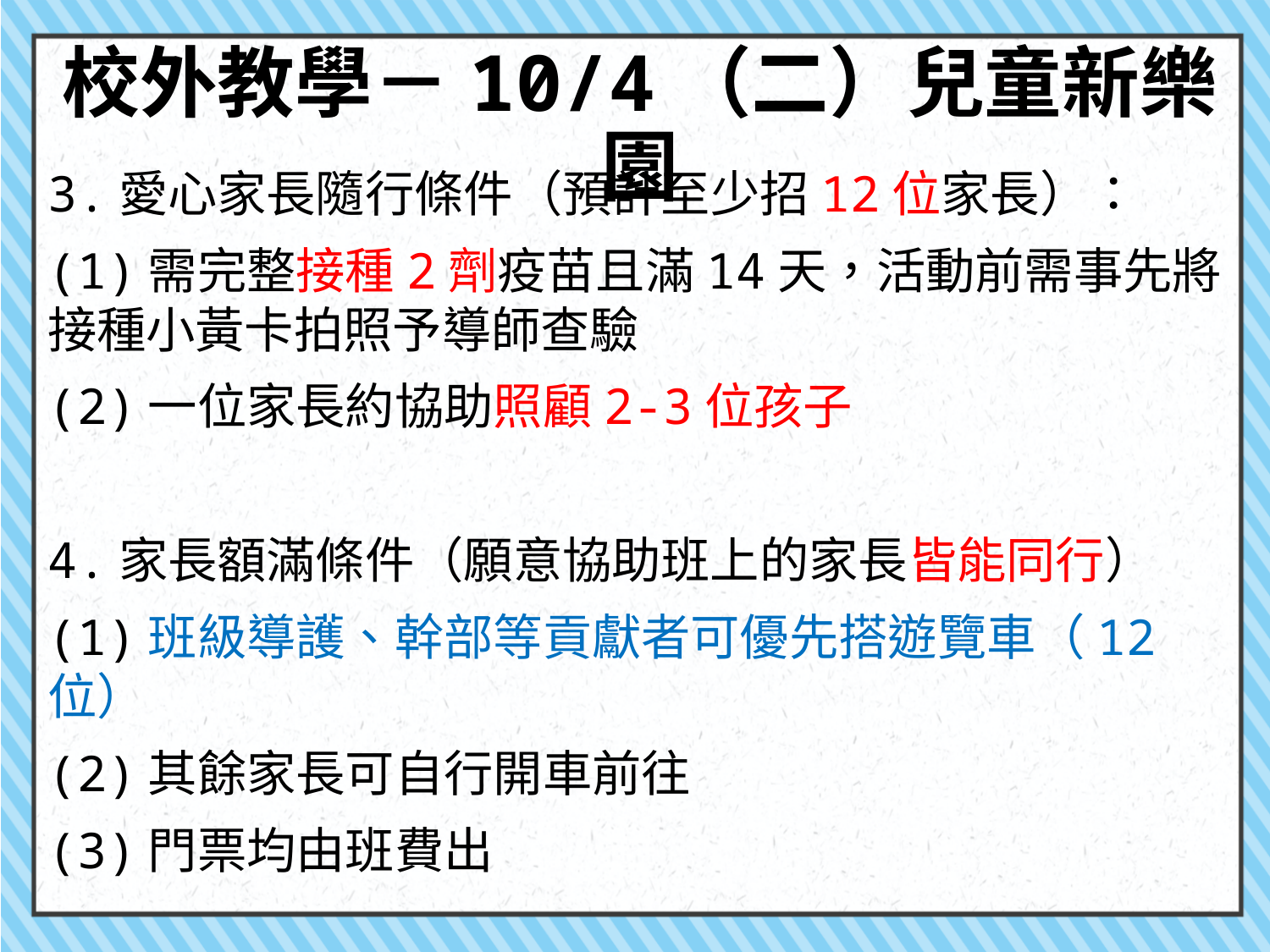

# 校外教學－10/4（二）兒童新樂園
3.愛心家長隨行條件（預計至少招12位家長）：
(1)需完整接種2劑疫苗且滿14天，活動前需事先將接種小黃卡拍照予導師查驗
(2)一位家長約協助照顧2-3位孩子

4.家長額滿條件（願意協助班上的家長皆能同行）
(1)班級導護、幹部等貢獻者可優先搭遊覽車（12位）
(2)其餘家長可自行開車前往
(3)門票均由班費出